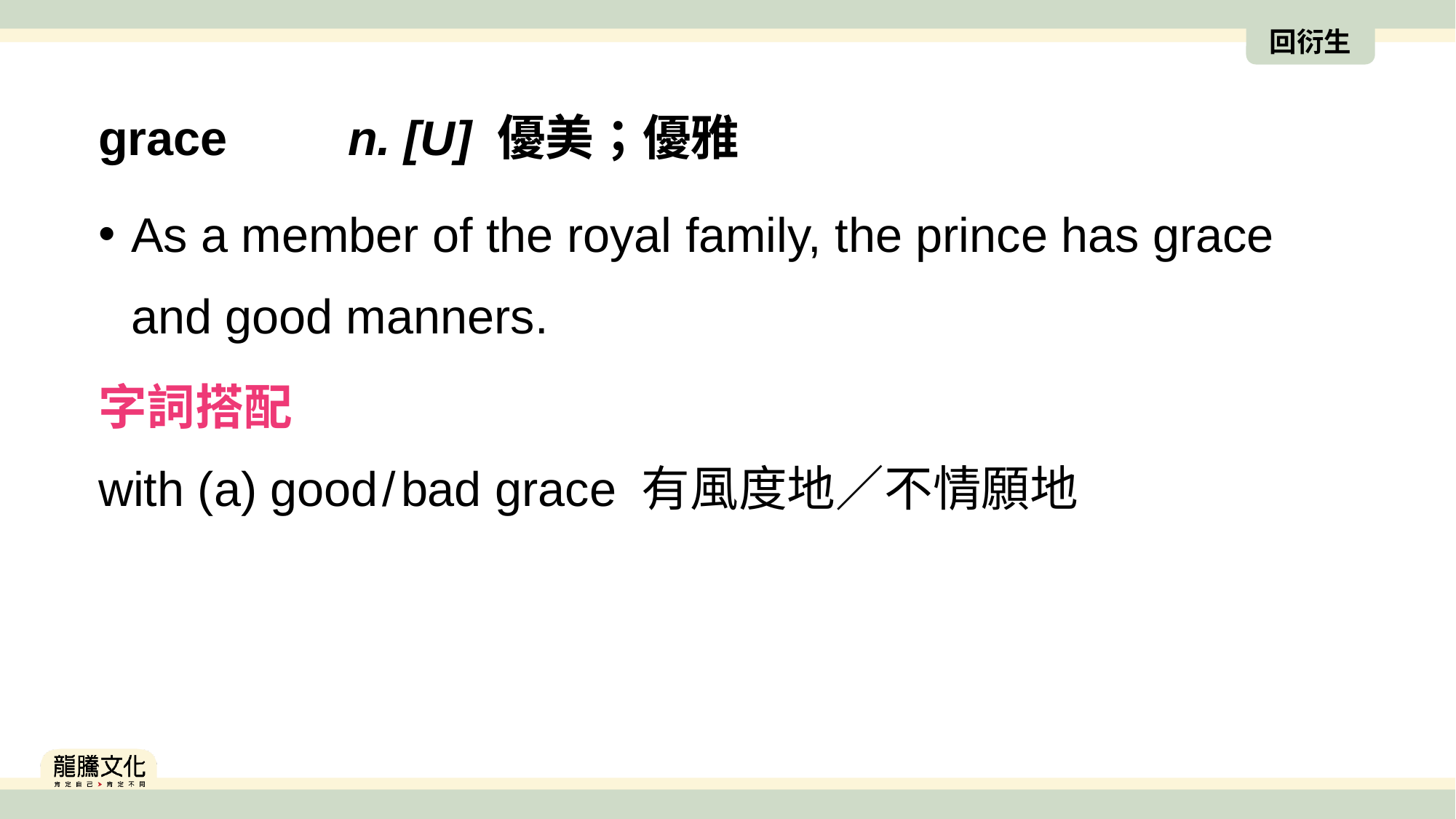

回衍生
grace　　n. [U] 優美；優雅
As a member of the royal family, the prince has grace and good manners.
字詞搭配
with (a) good/bad grace 有風度地／不情願地